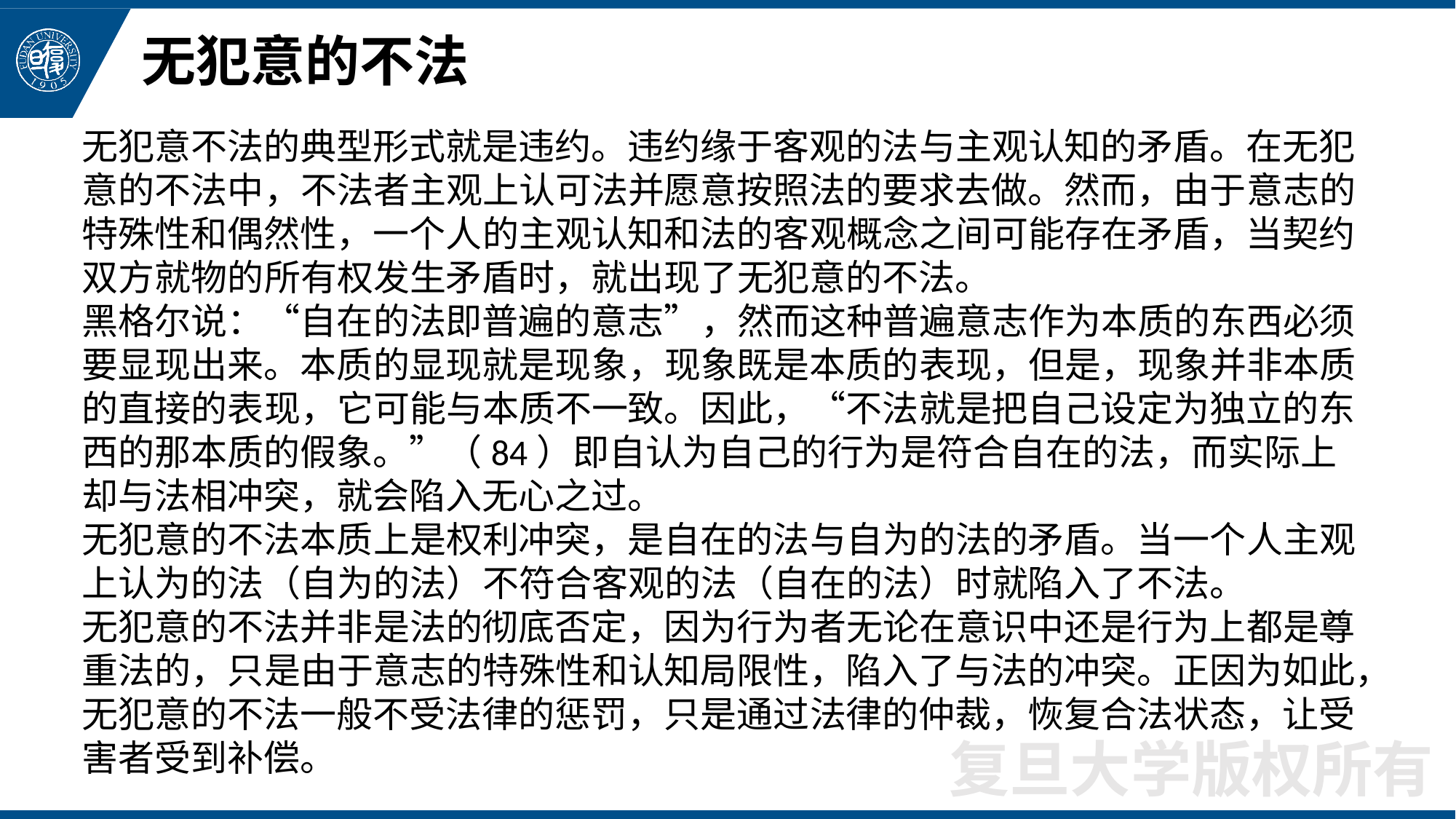

# 无犯意的不法
无犯意不法的典型形式就是违约。违约缘于客观的法与主观认知的矛盾。在无犯意的不法中，不法者主观上认可法并愿意按照法的要求去做。然而，由于意志的特殊性和偶然性，一个人的主观认知和法的客观概念之间可能存在矛盾，当契约双方就物的所有权发生矛盾时，就出现了无犯意的不法。
黑格尔说：“自在的法即普遍的意志”，然而这种普遍意志作为本质的东西必须要显现出来。本质的显现就是现象，现象既是本质的表现，但是，现象并非本质的直接的表现，它可能与本质不一致。因此，“不法就是把自己设定为独立的东西的那本质的假象。”（84）即自认为自己的行为是符合自在的法，而实际上却与法相冲突，就会陷入无心之过。
无犯意的不法本质上是权利冲突，是自在的法与自为的法的矛盾。当一个人主观上认为的法（自为的法）不符合客观的法（自在的法）时就陷入了不法。
无犯意的不法并非是法的彻底否定，因为行为者无论在意识中还是行为上都是尊重法的，只是由于意志的特殊性和认知局限性，陷入了与法的冲突。正因为如此，无犯意的不法一般不受法律的惩罚，只是通过法律的仲裁，恢复合法状态，让受害者受到补偿。